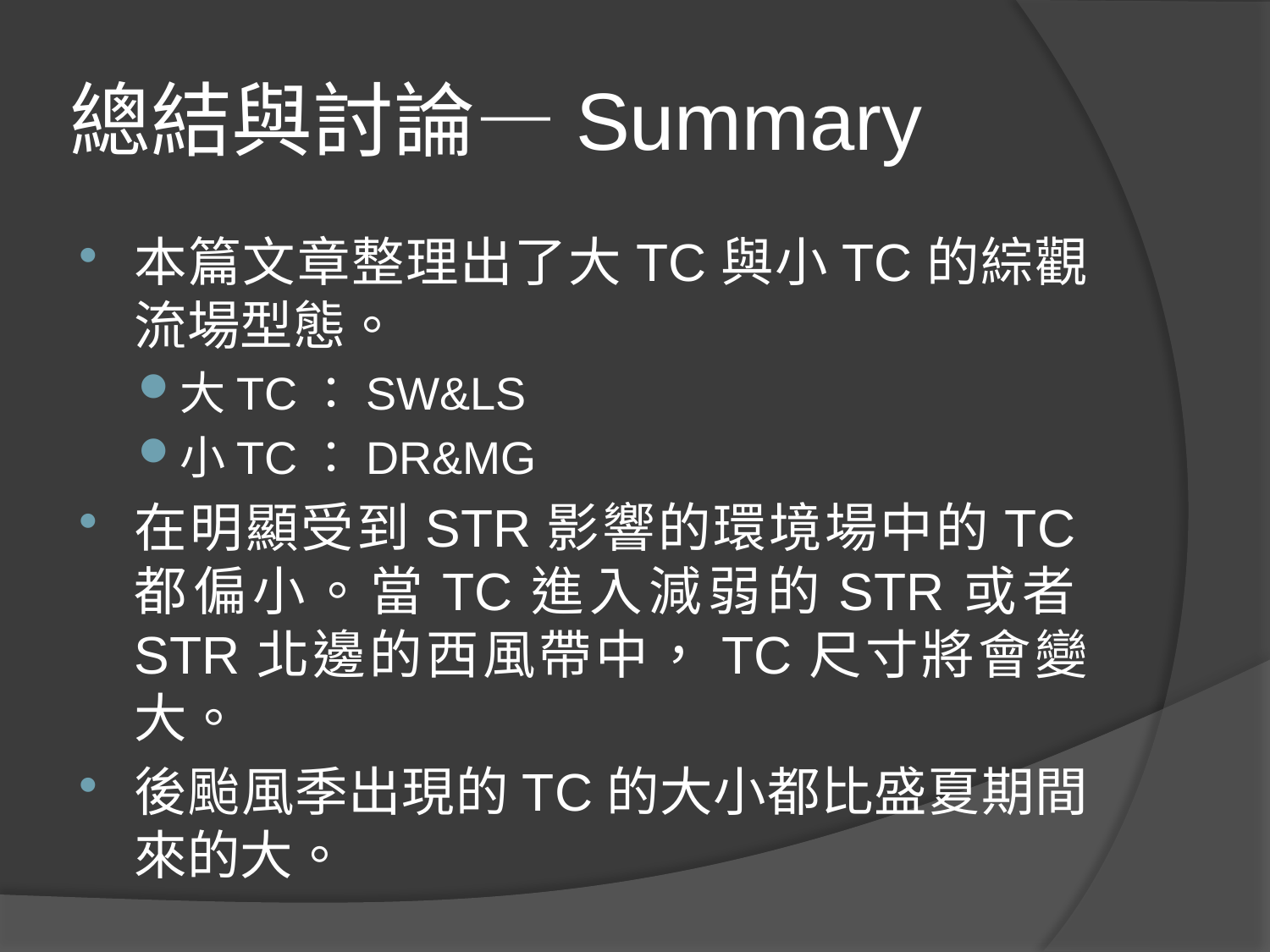

# 總結與討論—Summary
本篇文章整理出了大TC與小TC的綜觀流場型態。
大TC：SW&LS
小TC：DR&MG
在明顯受到STR影響的環境場中的TC都偏小。當TC進入減弱的STR或者STR北邊的西風帶中，TC尺寸將會變大。
後颱風季出現的TC的大小都比盛夏期間來的大。